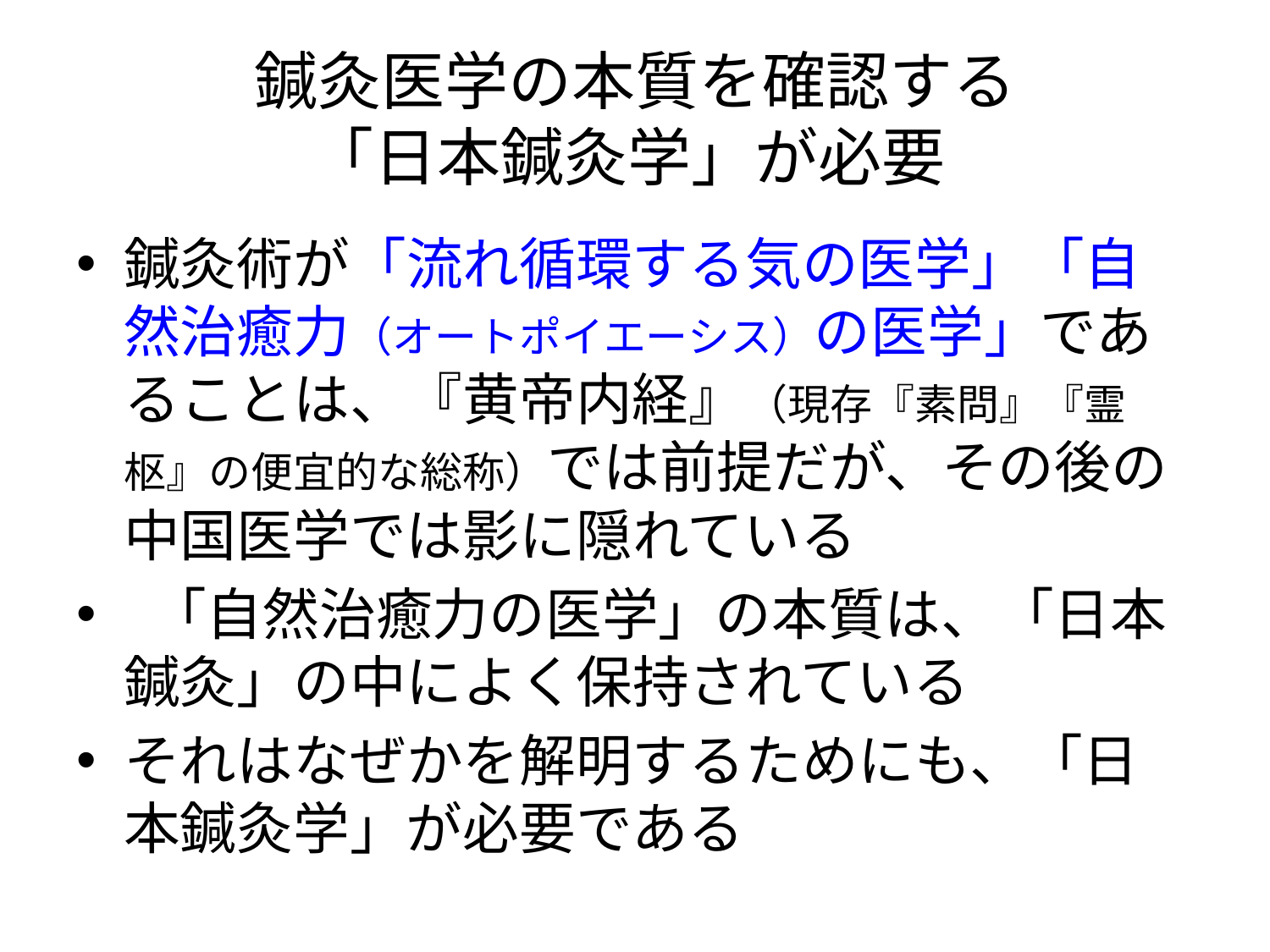

# 鍼灸医学の本質を確認する 「日本鍼灸学」が必要
鍼灸術が「流れ循環する気の医学」「自然治癒力（オートポイエーシス）の医学」であることは、『黄帝内経』（現存『素問』『霊枢』の便宜的な総称）では前提だが、その後の中国医学では影に隠れている
 「自然治癒力の医学」の本質は、「日本鍼灸」の中によく保持されている
それはなぜかを解明するためにも、「日本鍼灸学」が必要である